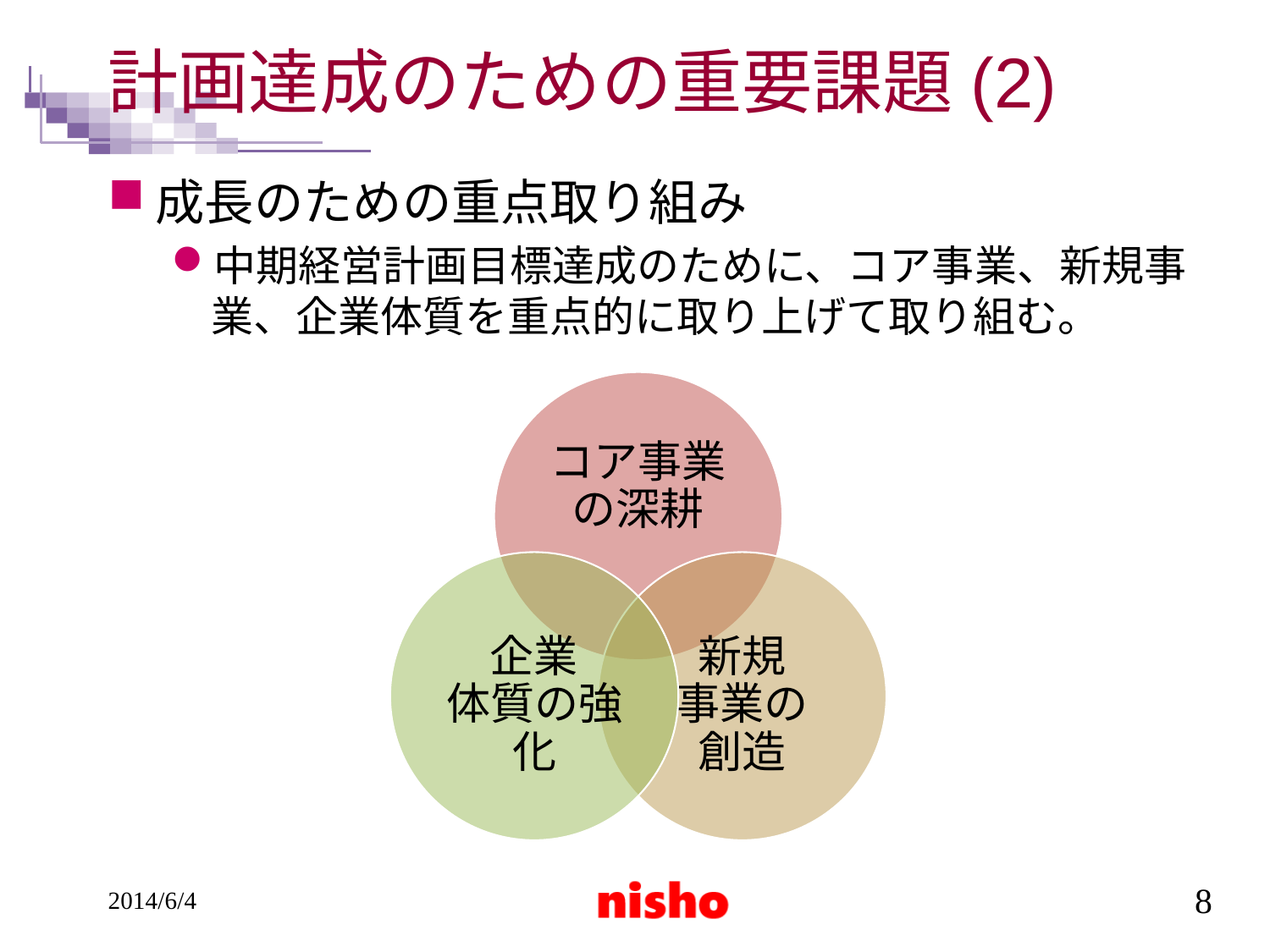

# 計画達成のための重要課題(2)
成長のための重点取り組み
中期経営計画目標達成のために、コア事業、新規事業、企業体質を重点的に取り上げて取り組む。
コア事業の深耕
新規
事業の
創造
企業
体質の強化
2014/6/4
8